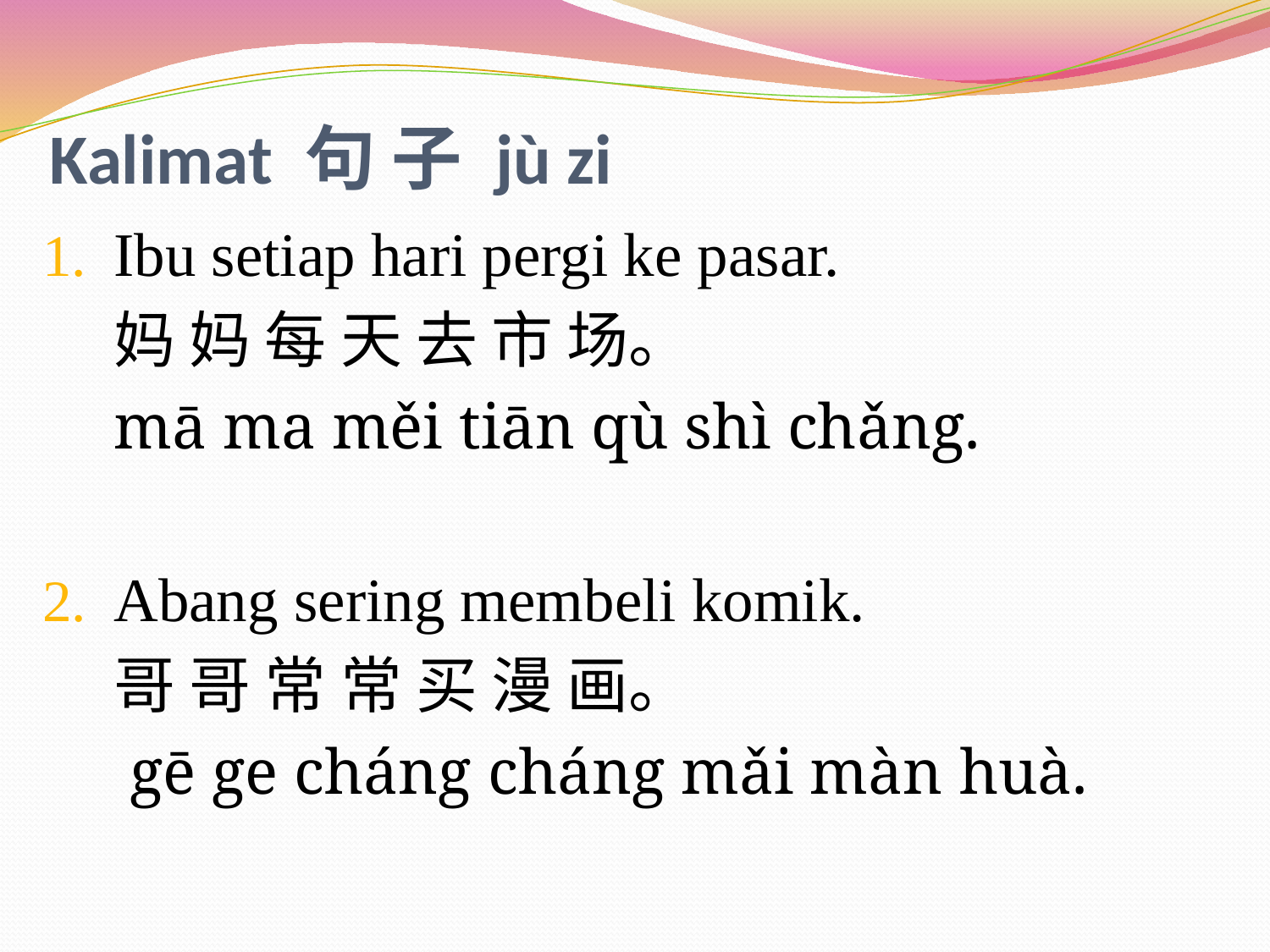

# Kalimat 句 子 jù zi
Ibu setiap hari pergi ke pasar.
	妈 妈 每 天 去 市 场。
	mā ma měi tiān qù shì chǎng.

Abang sering membeli komik.
	哥 哥 常 常 买 漫 画。
	 gē ge cháng cháng mǎi màn huà.